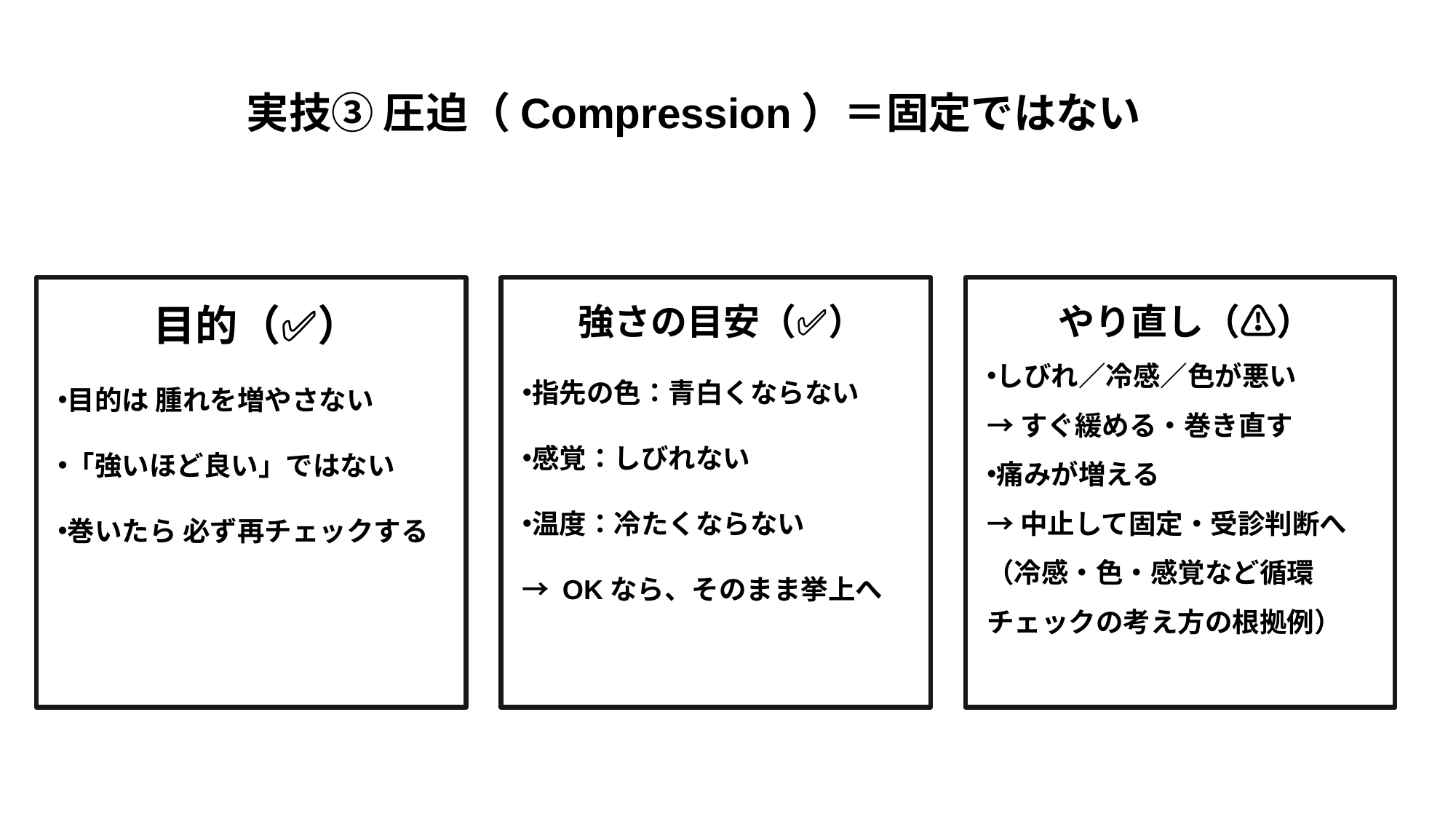

実技③ 圧迫（Compression）＝固定ではない
やり直し（⚠）
しびれ／冷感／色が悪い
→ すぐ緩める・巻き直す
痛みが増える
→ 中止して固定・受診判断へ
（冷感・色・感覚など循環
チェックの考え方の根拠例）
強さの目安（✅）
指先の色：青白くならない
感覚：しびれない
温度：冷たくならない
→ OKなら、そのまま挙上へ
目的（✅）
目的は 腫れを増やさない
「強いほど良い」ではない
巻いたら 必ず再チェックする